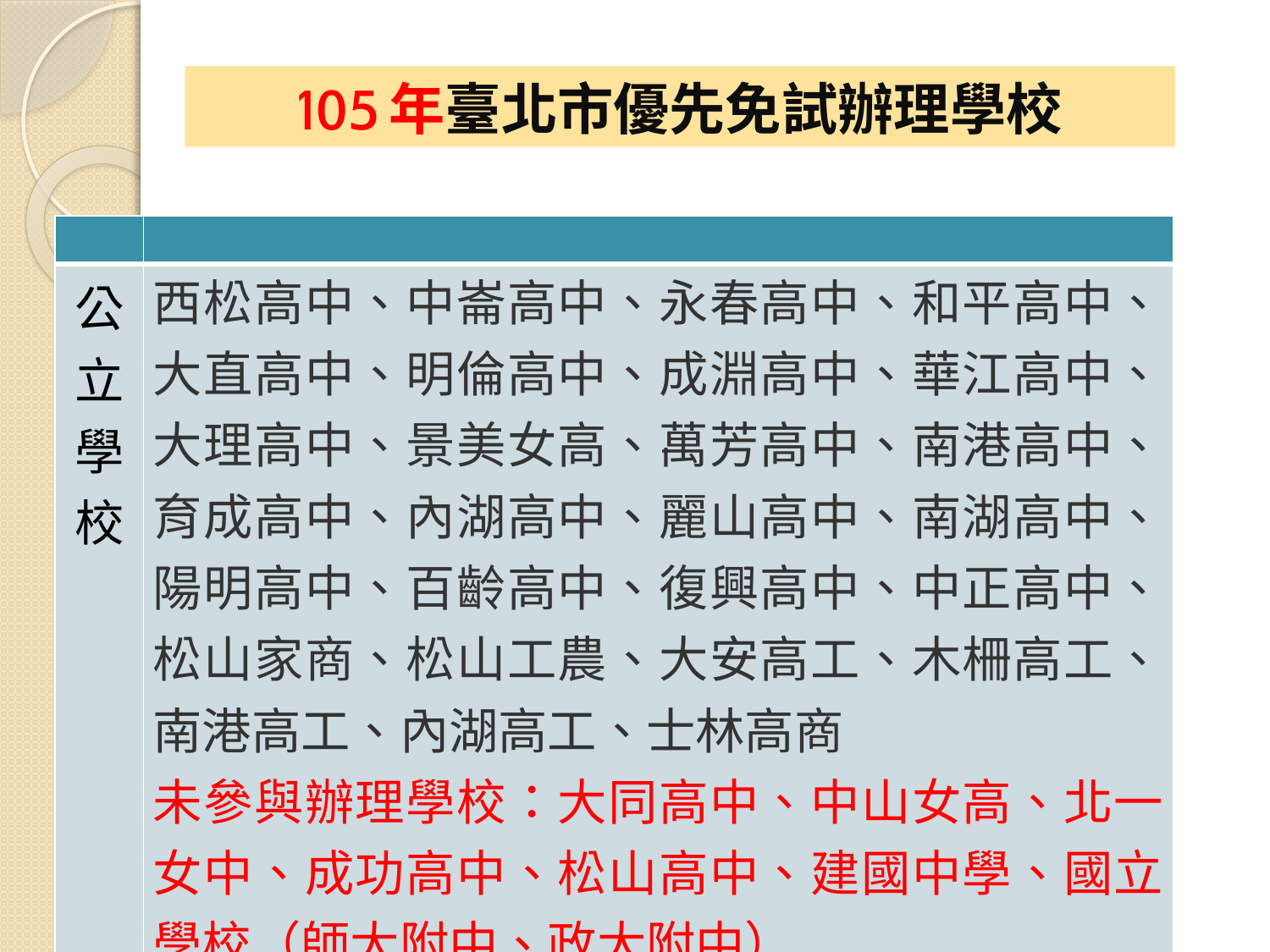

# 105年臺北市優先免試辦理學校
|  |  |
| --- | --- |
| 公立學校 | 西松高中、中崙高中、永春高中、和平高中、大直高中、明倫高中、成淵高中、華江高中、大理高中、景美女高、萬芳高中、南港高中、育成高中、內湖高中、麗山高中、南湖高中、陽明高中、百齡高中、復興高中、中正高中、松山家商、松山工農、大安高工、木柵高工、南港高工、內湖高工、士林高商 未參與辦理學校：大同高中、中山女高、北一女中、成功高中、松山高中、建國中學、國立學校（師大附中、政大附中） |